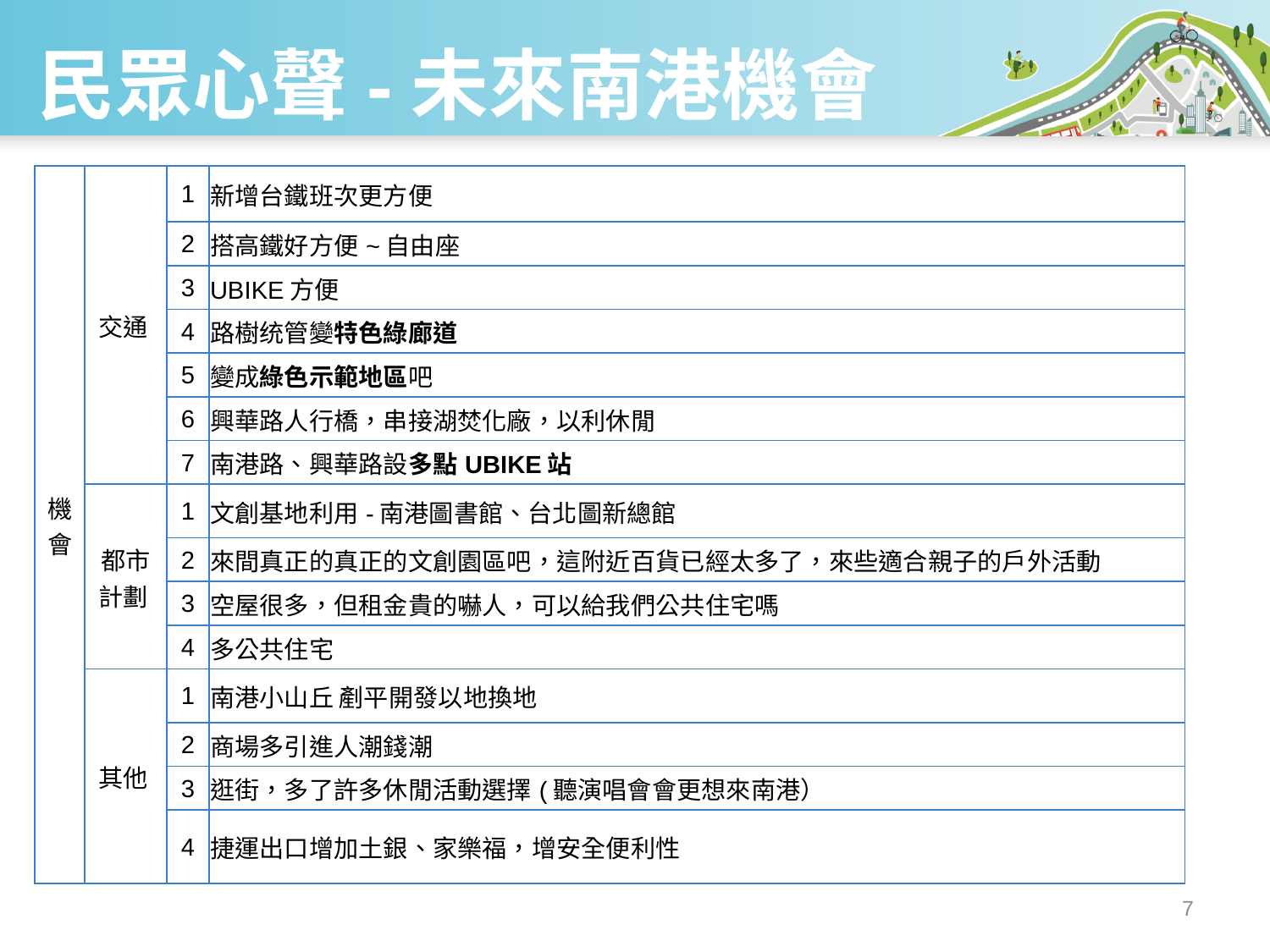

# 民眾心聲-未來南港機會
| 機會 | 交通 | 1 | 新增台鐵班次更方便 |
| --- | --- | --- | --- |
|  |  | 2 | 搭高鐵好方便~自由座 |
|  |  | 3 | UBIKE方便 |
|  |  | 4 | 路樹统管變特色綠廊道 |
|  |  | 5 | 變成綠色示範地區吧 |
|  |  | 6 | 興華路人行橋，串接湖焚化廠，以利休閒 |
|  |  | 7 | 南港路、興華路設多點UBIKE站 |
|  | 都市 計劃 | 1 | 文創基地利用-南港圖書館、台北圖新總館 |
|  |  | 2 | 來間真正的真正的文創園區吧，這附近百貨已經太多了，來些適合親子的戶外活動 |
|  |  | 3 | 空屋很多，但租金貴的嚇人，可以給我們公共住宅嗎 |
|  |  | 4 | 多公共住宅 |
|  | 其他 | 1 | 南港小山丘 剷平開發以地換地 |
|  |  | 2 | 商場多引進人潮錢潮 |
|  |  | 3 | 逛街，多了許多休閒活動選擇(聽演唱會會更想來南港） |
|  |  | 4 | 捷運出口增加土銀、家樂福，增安全便利性 |
7